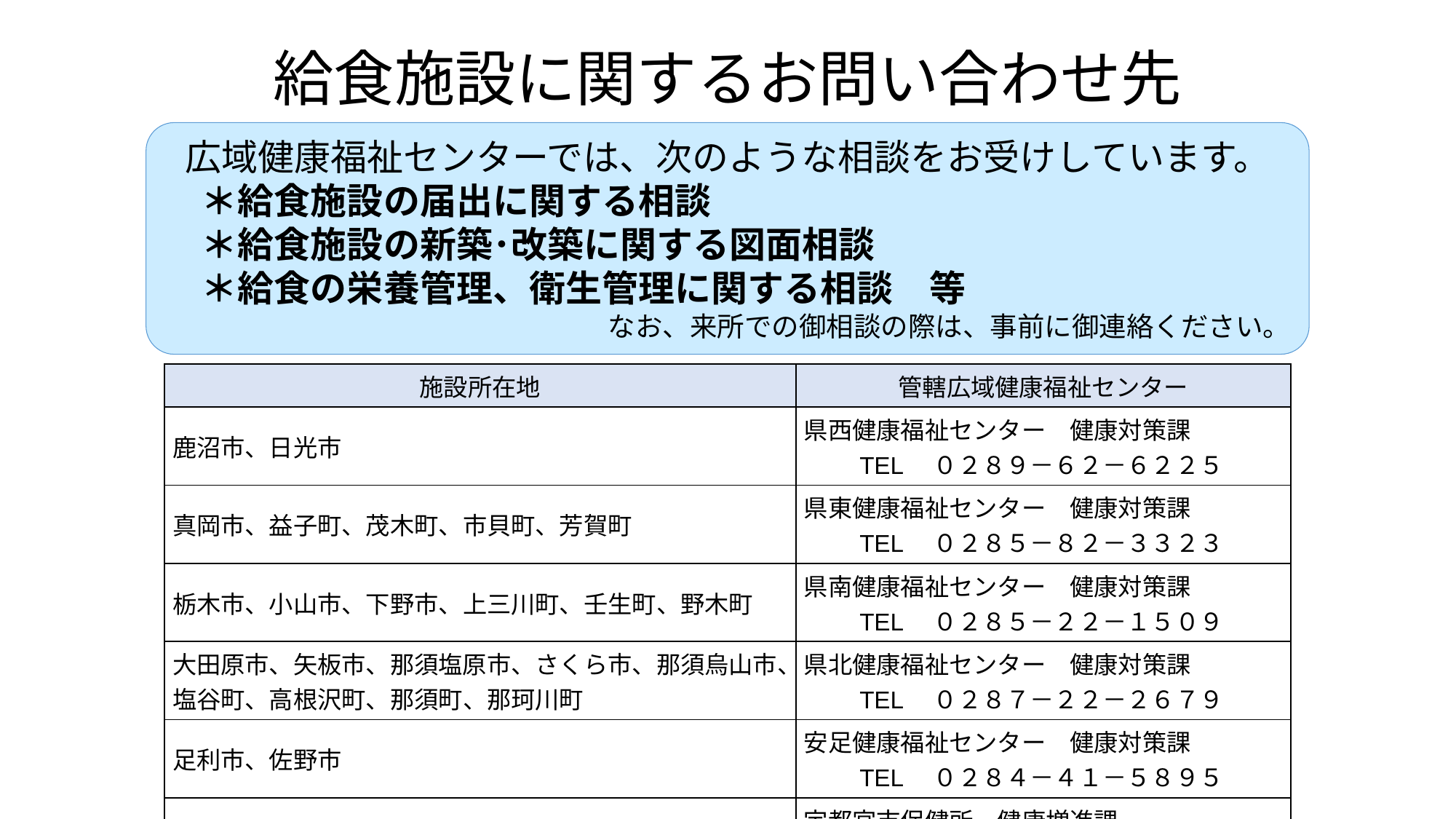

# 給食施設に関するお問い合わせ先
広域健康福祉センターでは、次のような相談をお受けしています。
　＊給食施設の届出に関する相談
　＊給食施設の新築･改築に関する図面相談
　＊給食の栄養管理、衛生管理に関する相談　等
なお、来所での御相談の際は、事前に御連絡ください。
| 施設所在地 | 管轄広域健康福祉センター |
| --- | --- |
| 鹿沼市、日光市 | 県西健康福祉センター　健康対策課 　　TEL　０２８９－６２－６２２５ |
| 真岡市、益子町、茂木町、市貝町、芳賀町 | 県東健康福祉センター　健康対策課 　　TEL　０２８５－８２－３３２３ |
| 栃木市、小山市、下野市、上三川町、壬生町、野木町 | 県南健康福祉センター　健康対策課 　　TEL　０２８５－２２－１５０９ |
| 大田原市、矢板市、那須塩原市、さくら市、那須烏山市、塩谷町、高根沢町、那須町、那珂川町 | 県北健康福祉センター　健康対策課 　　TEL　０２８７－２２－２６７９ |
| 足利市、佐野市 | 安足健康福祉センター　健康対策課 　　TEL　０２８４－４１－５８９５ |
| 宇都宮市 | 宇都宮市保健所　健康増進課 　　TEL　０２８－６２６－１１２６ |